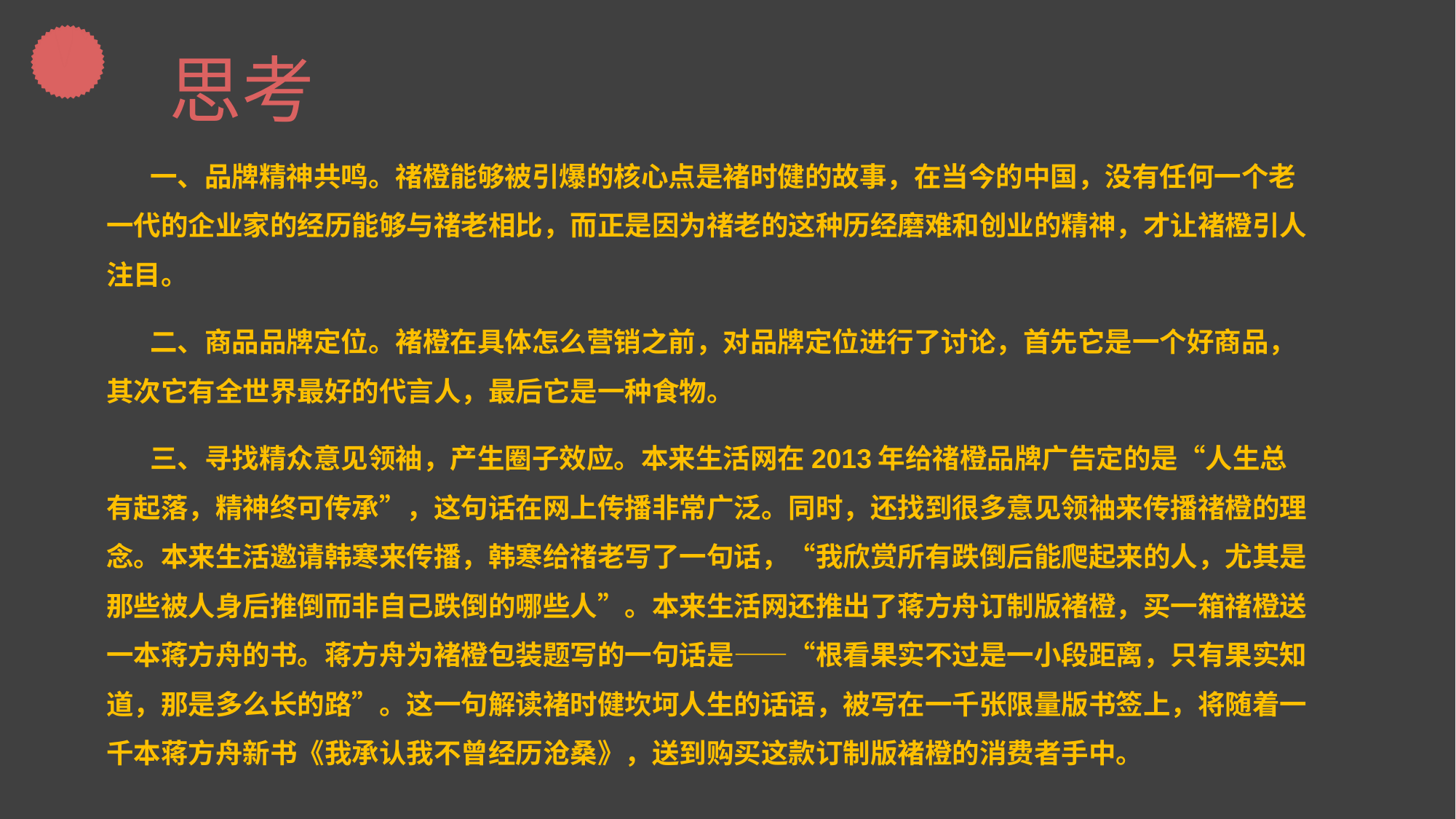

# 思考
      一、品牌精神共鸣。禇橙能够被引爆的核心点是褚时健的故事，在当今的中国，没有任何一个老一代的企业家的经历能够与禇老相比，而正是因为禇老的这种历经磨难和创业的精神，才让褚橙引人注目。
      二、商品品牌定位。褚橙在具体怎么营销之前，对品牌定位进行了讨论，首先它是一个好商品，其次它有全世界最好的代言人，最后它是一种食物。
      三、寻找精众意见领袖，产生圈子效应。本来生活网在2013年给禇橙品牌广告定的是“人生总有起落，精神终可传承”，这句话在网上传播非常广泛。同时，还找到很多意见领袖来传播禇橙的理念。本来生活邀请韩寒来传播，韩寒给禇老写了一句话，“我欣赏所有跌倒后能爬起来的人，尤其是那些被人身后推倒而非自己跌倒的哪些人”。本来生活网还推出了蒋方舟订制版褚橙，买一箱禇橙送一本蒋方舟的书。蒋方舟为褚橙包装题写的一句话是——“根看果实不过是一小段距离，只有果实知道，那是多么长的路”。这一句解读褚时健坎坷人生的话语，被写在一千张限量版书签上，将随着一千本蒋方舟新书《我承认我不曾经历沧桑》，送到购买这款订制版褚橙的消费者手中。